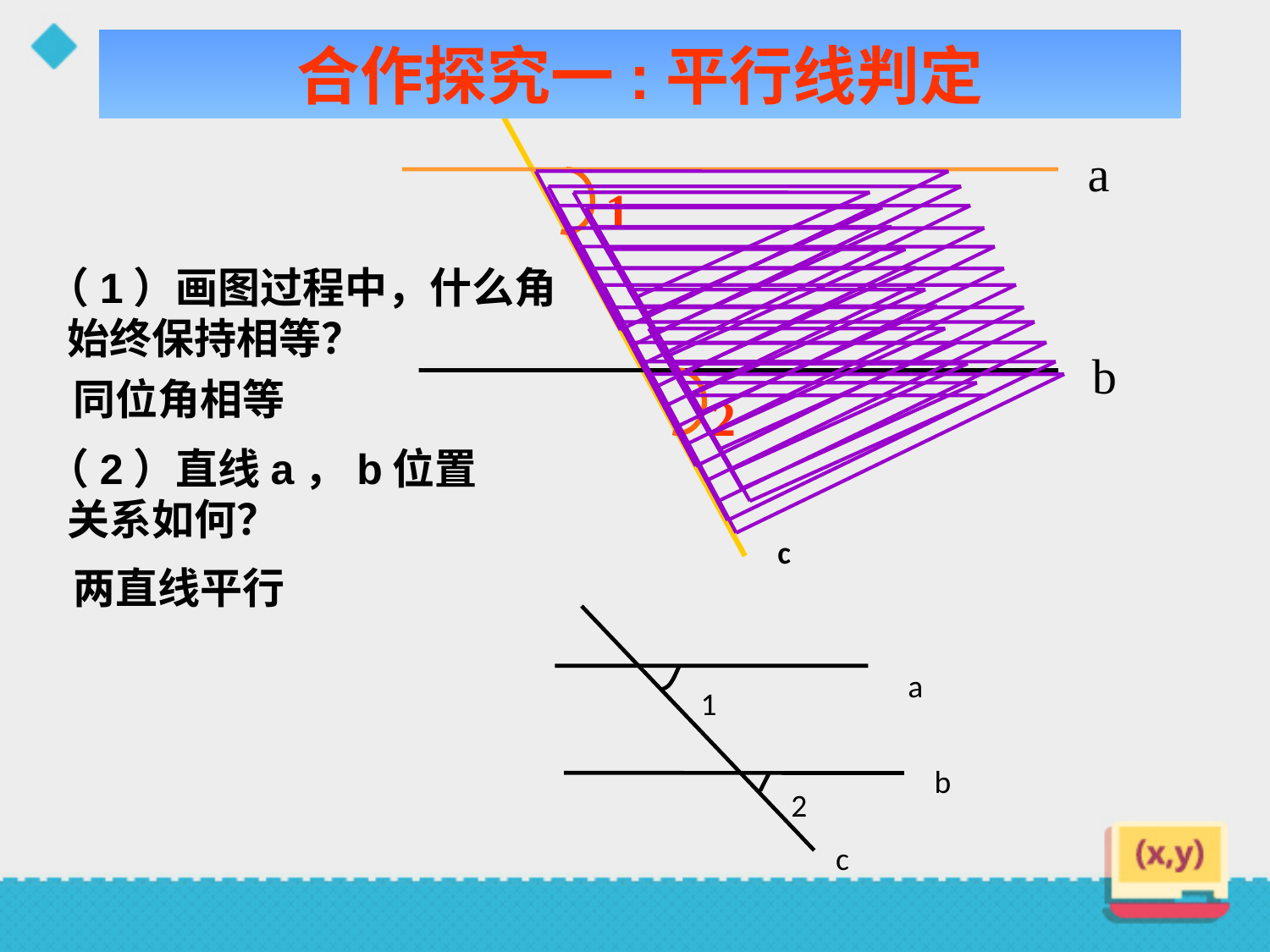

合作探究一:平行线判定

a

1

（1）画图过程中，什么角
 始终保持相等？

b

同位角相等

2
（2）直线a，b位置
 关系如何？
c
两直线平行

a

1
b

2
c